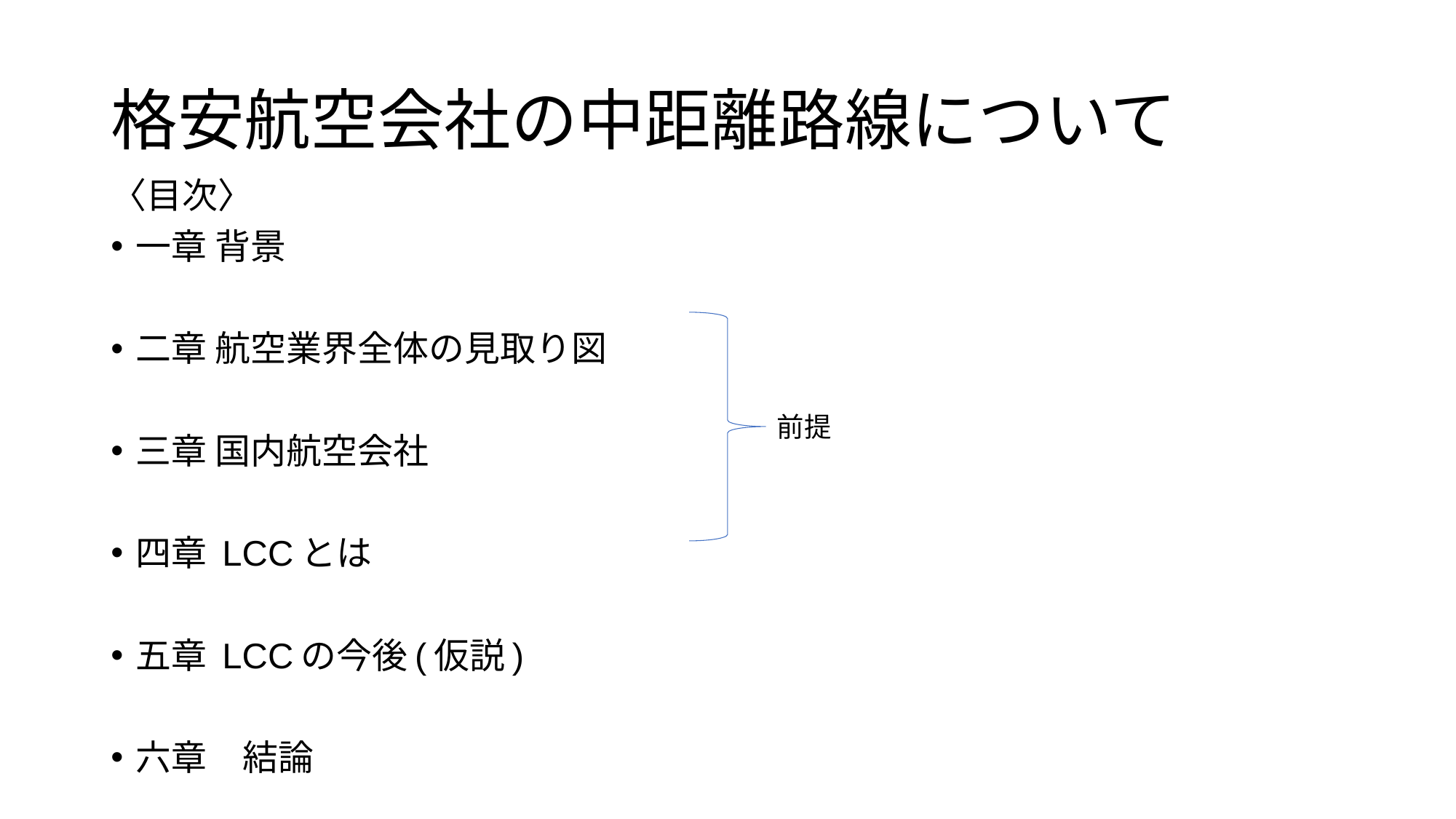

# 格安航空会社の中距離路線について
〈目次〉
一章 背景

二章 航空業界全体の見取り図

三章 国内航空会社

四章 LCCとは

五章 LCCの今後(仮説)

六章　結論

前提